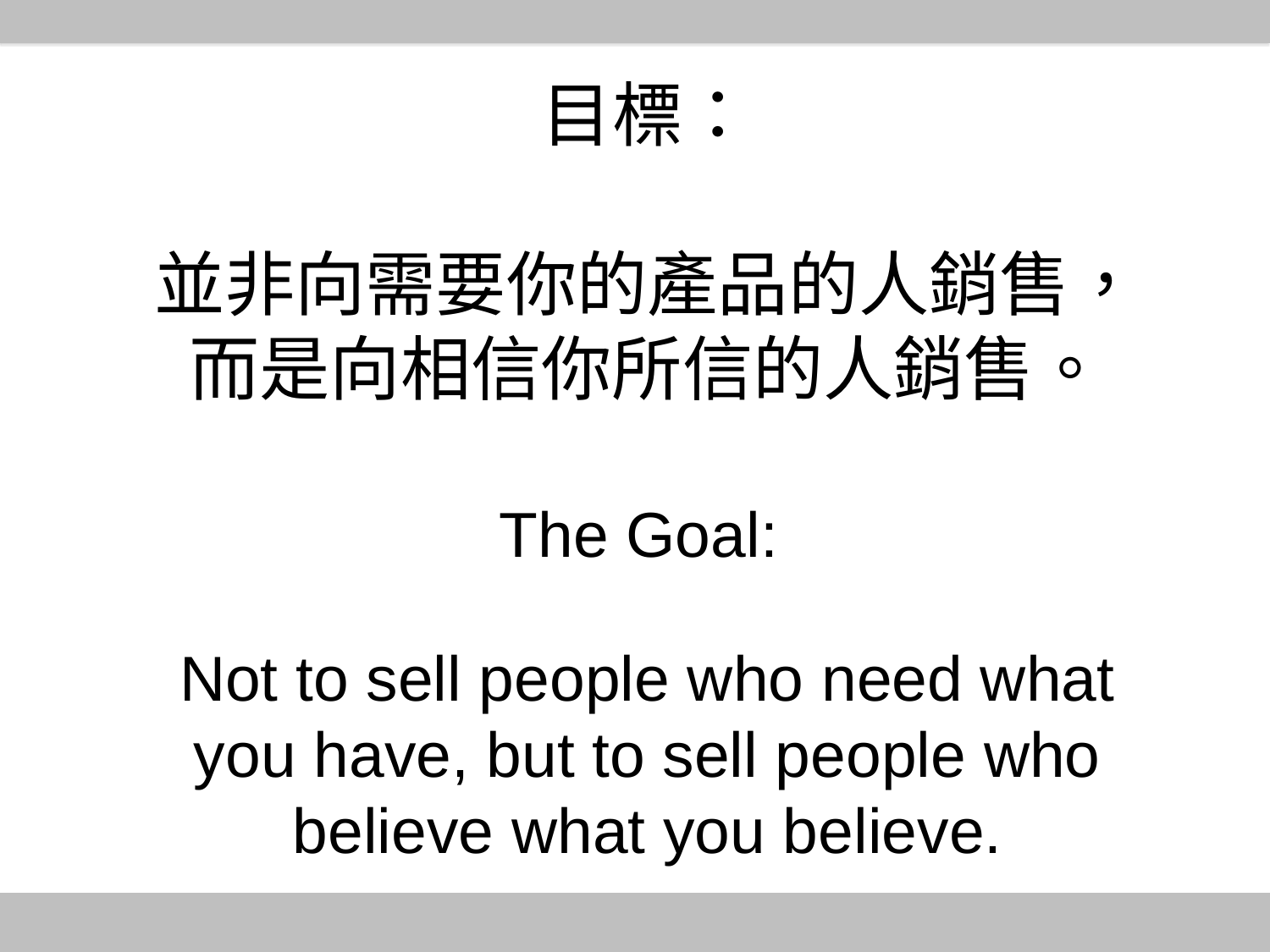

目標：

並非向需要你的產品的人銷售，而是向相信你所信的人銷售。

The Goal:

Not to sell people who need what you have, but to sell people who believe what you believe.